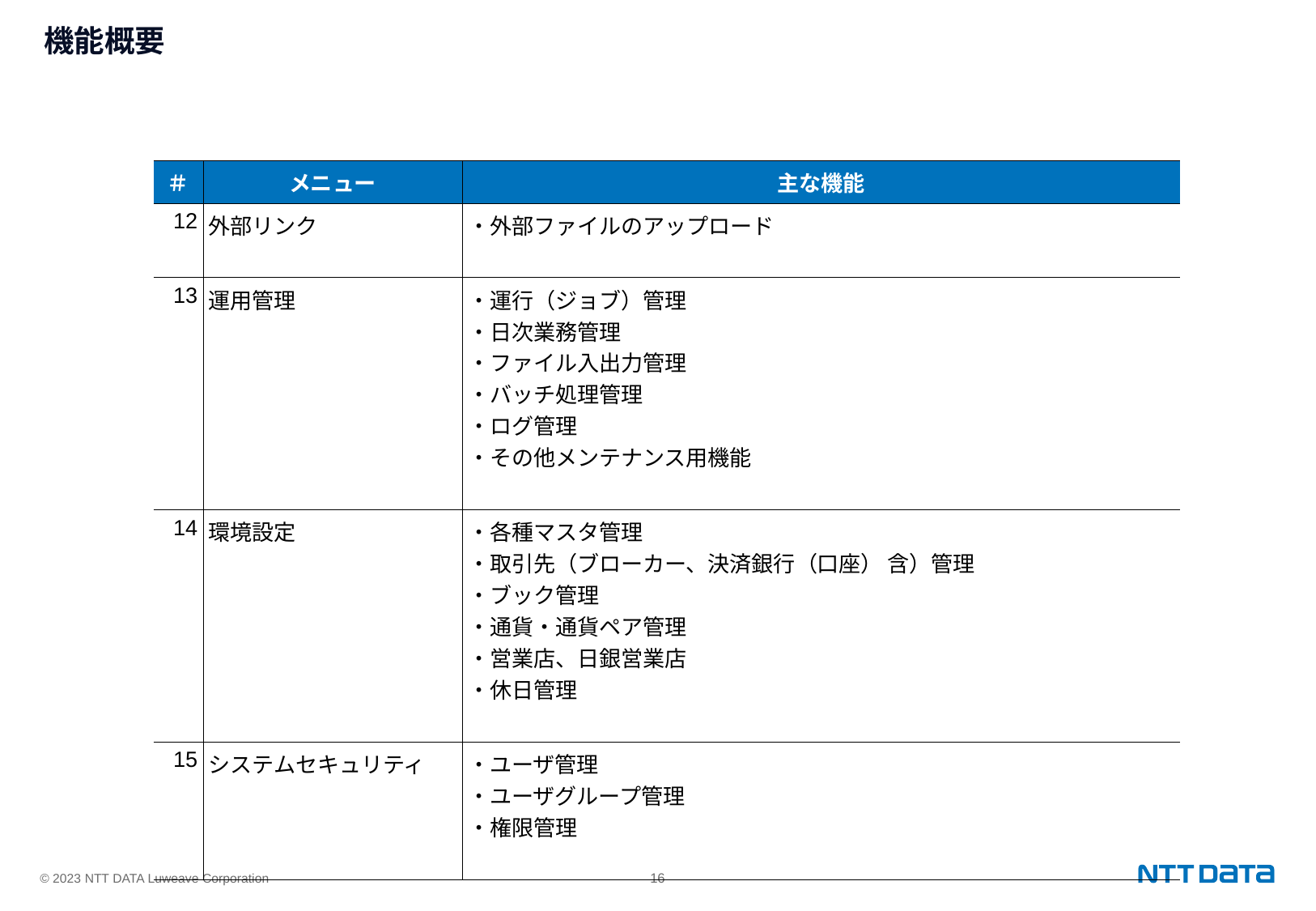

# 機能概要
| ＃ | メニュー | 主な機能 |
| --- | --- | --- |
| 12 | 外部リンク | ・外部ファイルのアップロード |
| 13 | 運用管理 | ・運行（ジョブ）管理 ・日次業務管理 ・ファイル入出力管理 ・バッチ処理管理 ・ログ管理 ・その他メンテナンス用機能 |
| 14 | 環境設定 | ・各種マスタ管理 ・取引先（ブローカー、決済銀行（口座） 含）管理 ・ブック管理 ・通貨・通貨ペア管理 ・営業店、日銀営業店 ・休日管理 |
| 15 | システムセキュリティ | ・ユーザ管理 ・ユーザグループ管理 ・権限管理 |